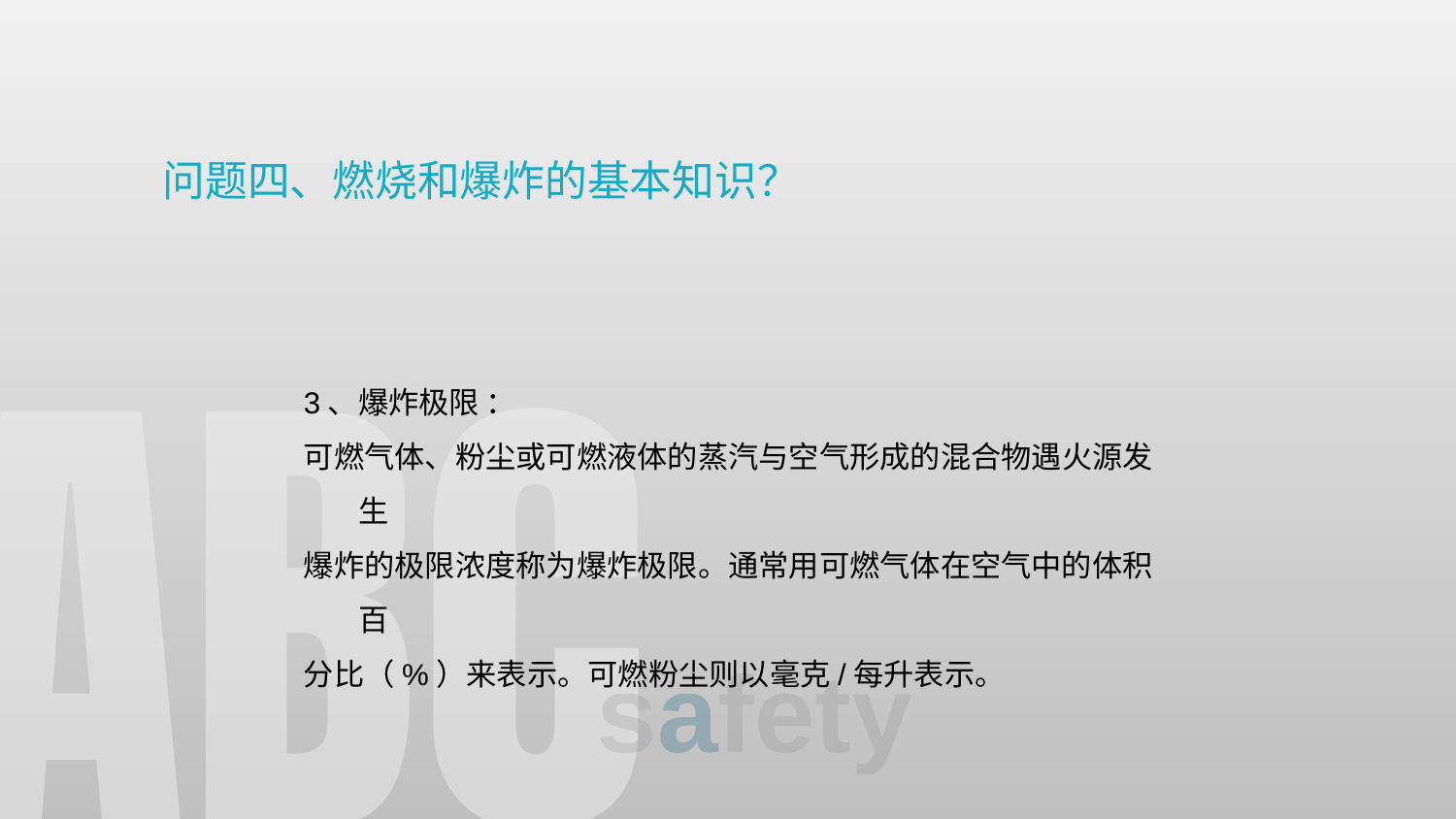

问题四、燃烧和爆炸的基本知识？
3、爆炸极限 ：
可燃气体、粉尘或可燃液体的蒸汽与空气形成的混合物遇火源发生
爆炸的极限浓度称为爆炸极限。通常用可燃气体在空气中的体积百
分比（%）来表示。可燃粉尘则以毫克/每升表示。